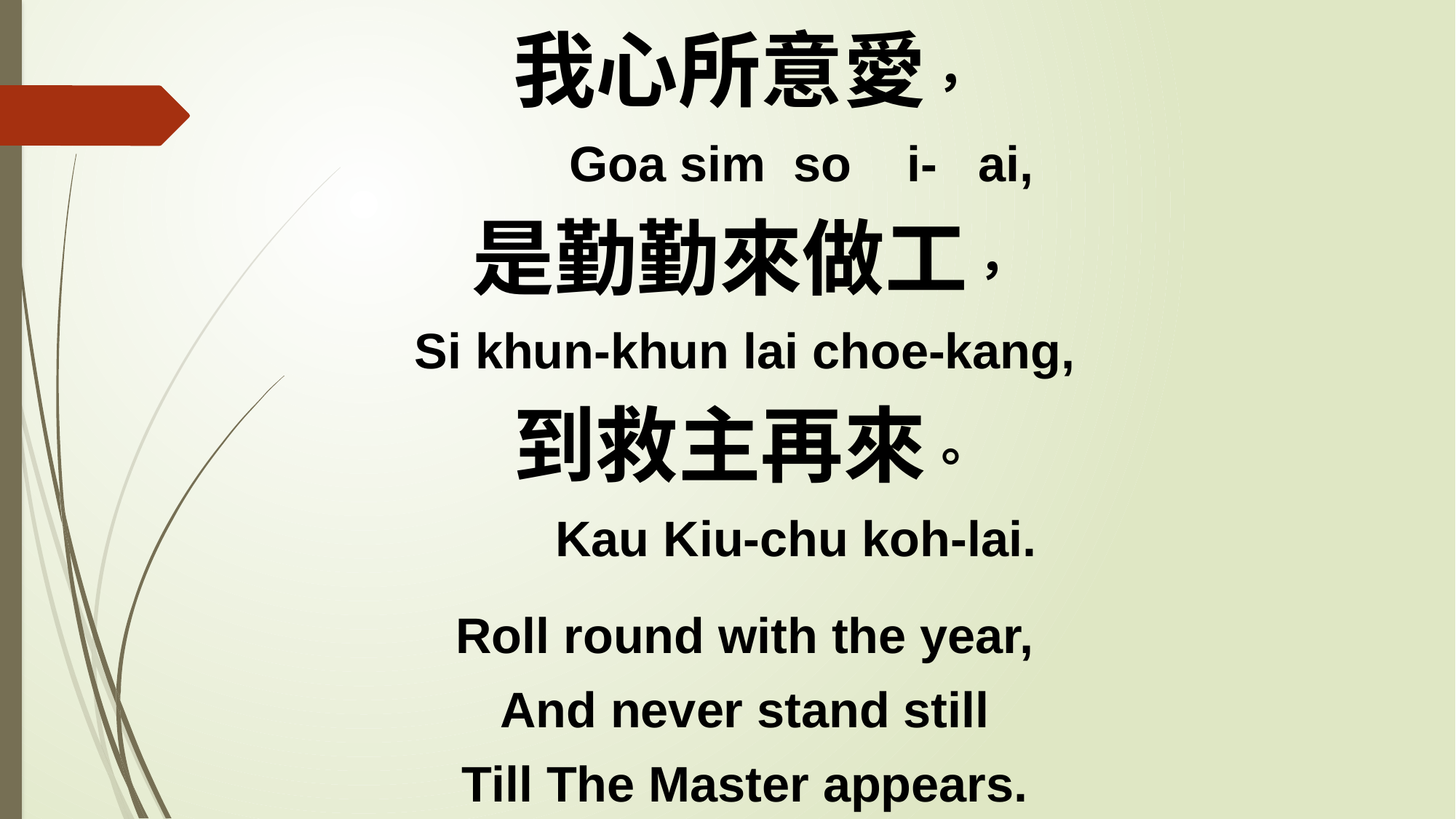

我心所意愛，
                         Goa sim  so    i-   ai,
是勤勤來做工，
Si khun-khun lai choe-kang,
到救主再來。
                        Kau Kiu-chu koh-lai.

Roll round with the year,
And never stand still
Till The Master appears.